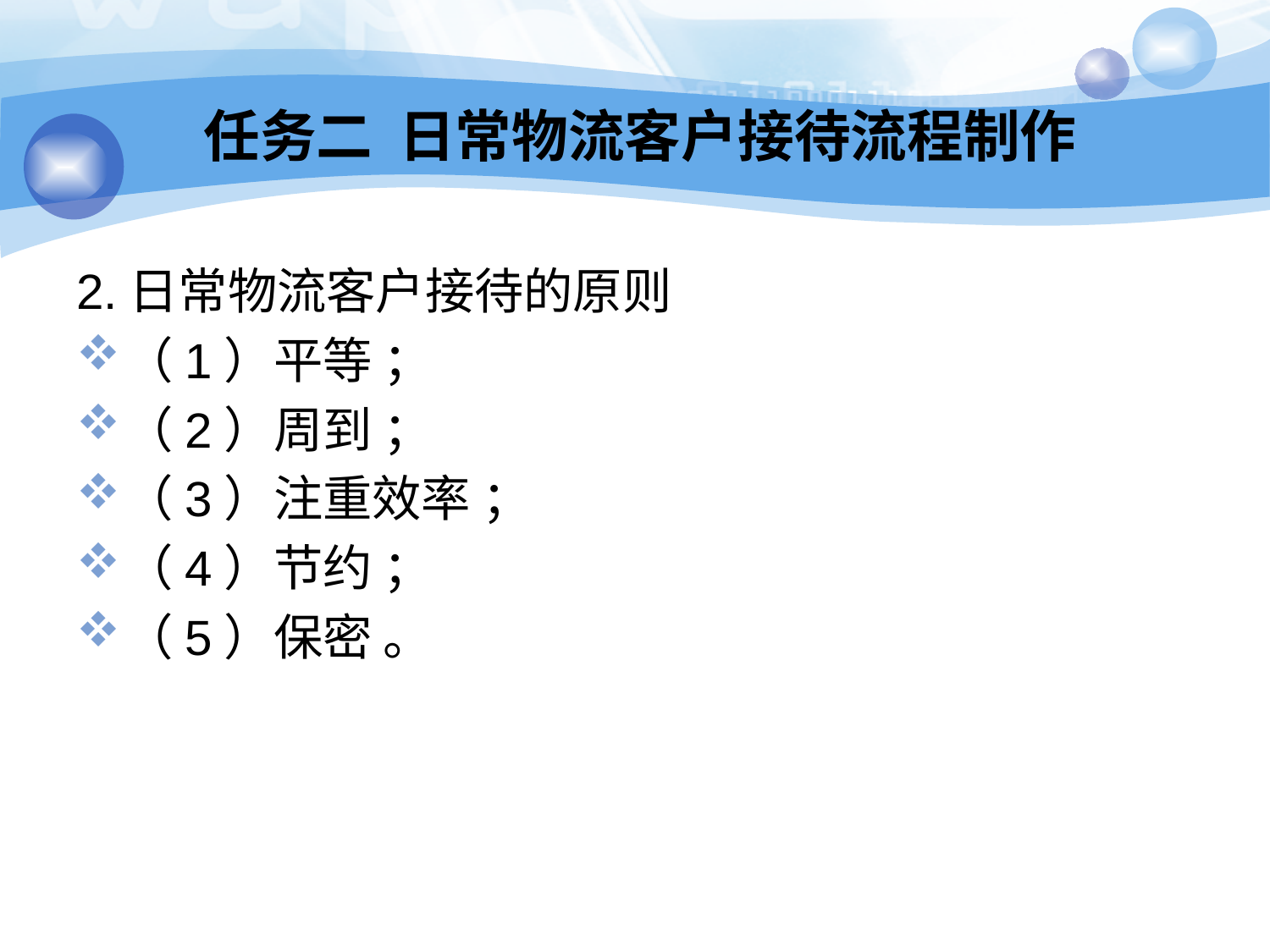

# 任务二  日常物流客户接待流程制作
2.日常物流客户接待的原则
（1）平等 ；
（2）周到 ；
（3）注重效率 ；
（4）节约 ；
（5）保密 。